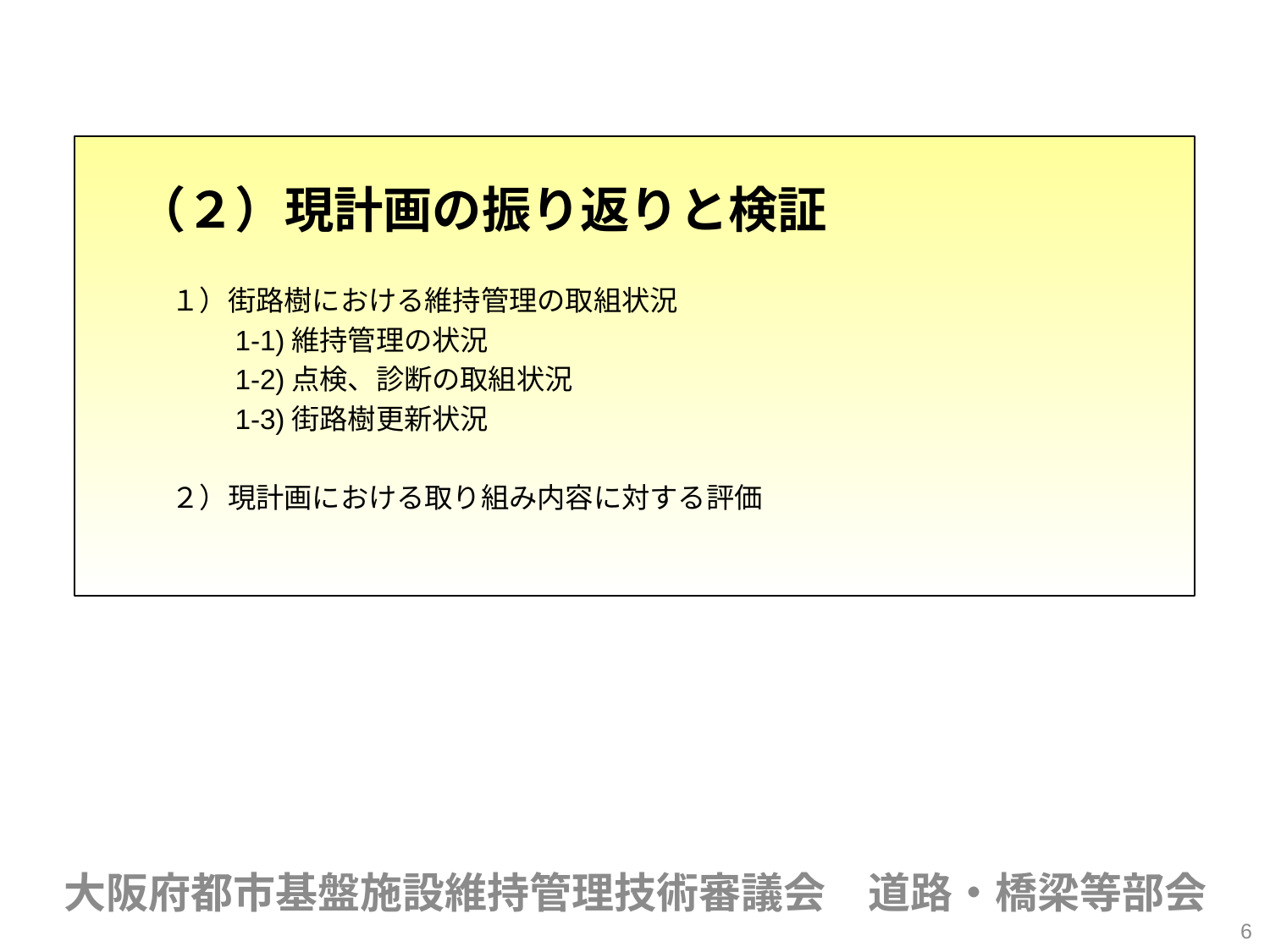

（２）現計画の振り返りと検証

　　　１）街路樹における維持管理の取組状況
　　　　　1-1)維持管理の状況
　　　　　1-2)点検、診断の取組状況
　　　　　1-3)街路樹更新状況

　　　２）現計画における取り組み内容に対する評価

大阪府都市基盤施設維持管理技術審議会　道路・橋梁等部会
6